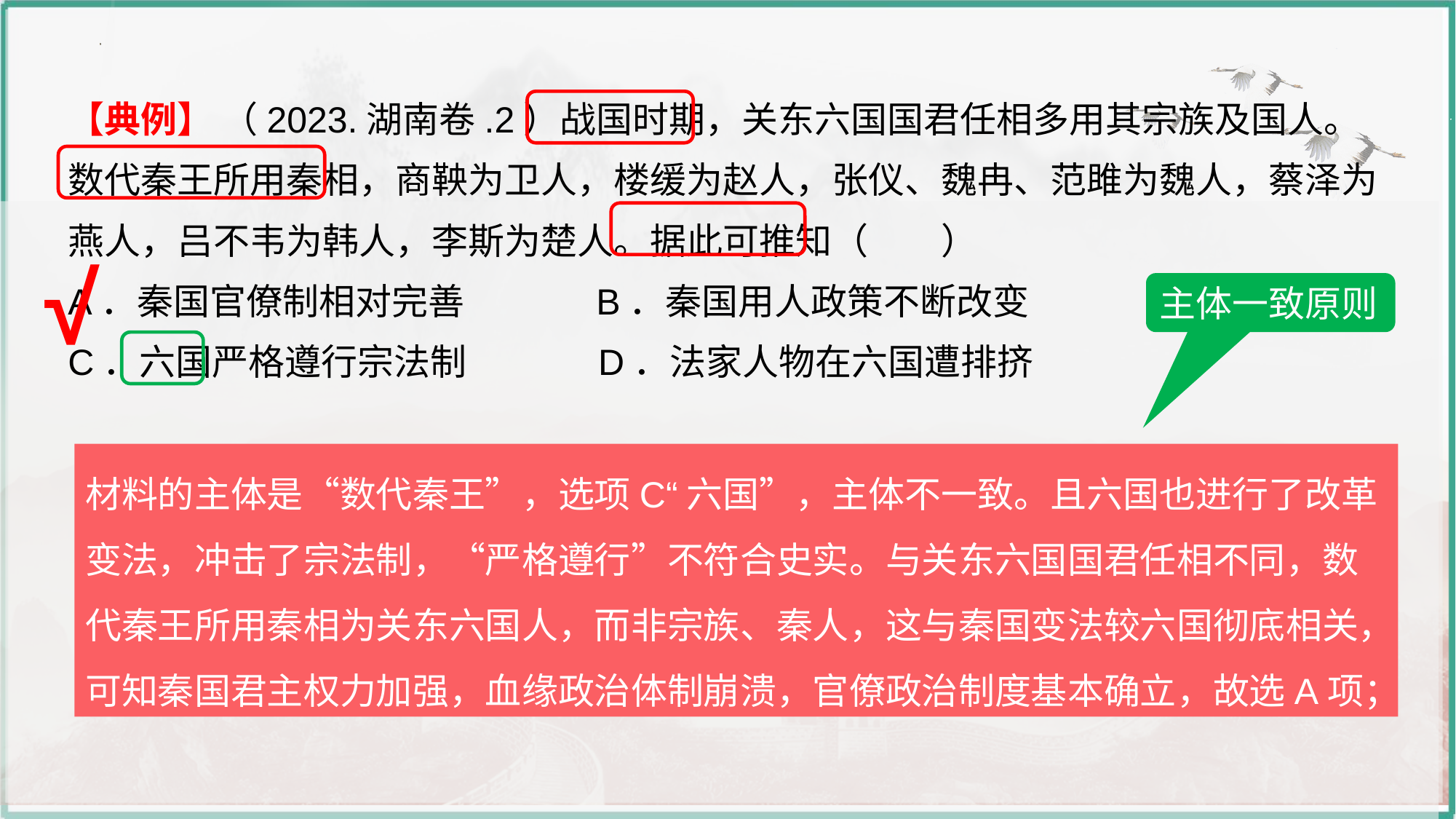

【典例】 （2023.湖南卷.2）战国时期，关东六国国君任相多用其宗族及国人。数代秦王所用秦相，商鞅为卫人，楼缓为赵人，张仪、魏冉、范雎为魏人，蔡泽为燕人，吕不韦为韩人，李斯为楚人。据此可推知（　　）
A．秦国官僚制相对完善               B．秦国用人政策不断改变
C．六国严格遵行宗法制               D．法家人物在六国遭排挤

√
主体一致原则

材料的主体是“数代秦王”，选项C“六国”，主体不一致。且六国也进行了改革变法，冲击了宗法制，“严格遵行”不符合史实。与关东六国国君任相不同，数代秦王所用秦相为关东六国人，而非宗族、秦人，这与秦国变法较六国彻底相关，可知秦国君主权力加强，血缘政治体制崩溃，官僚政治制度基本确立，故选A项；